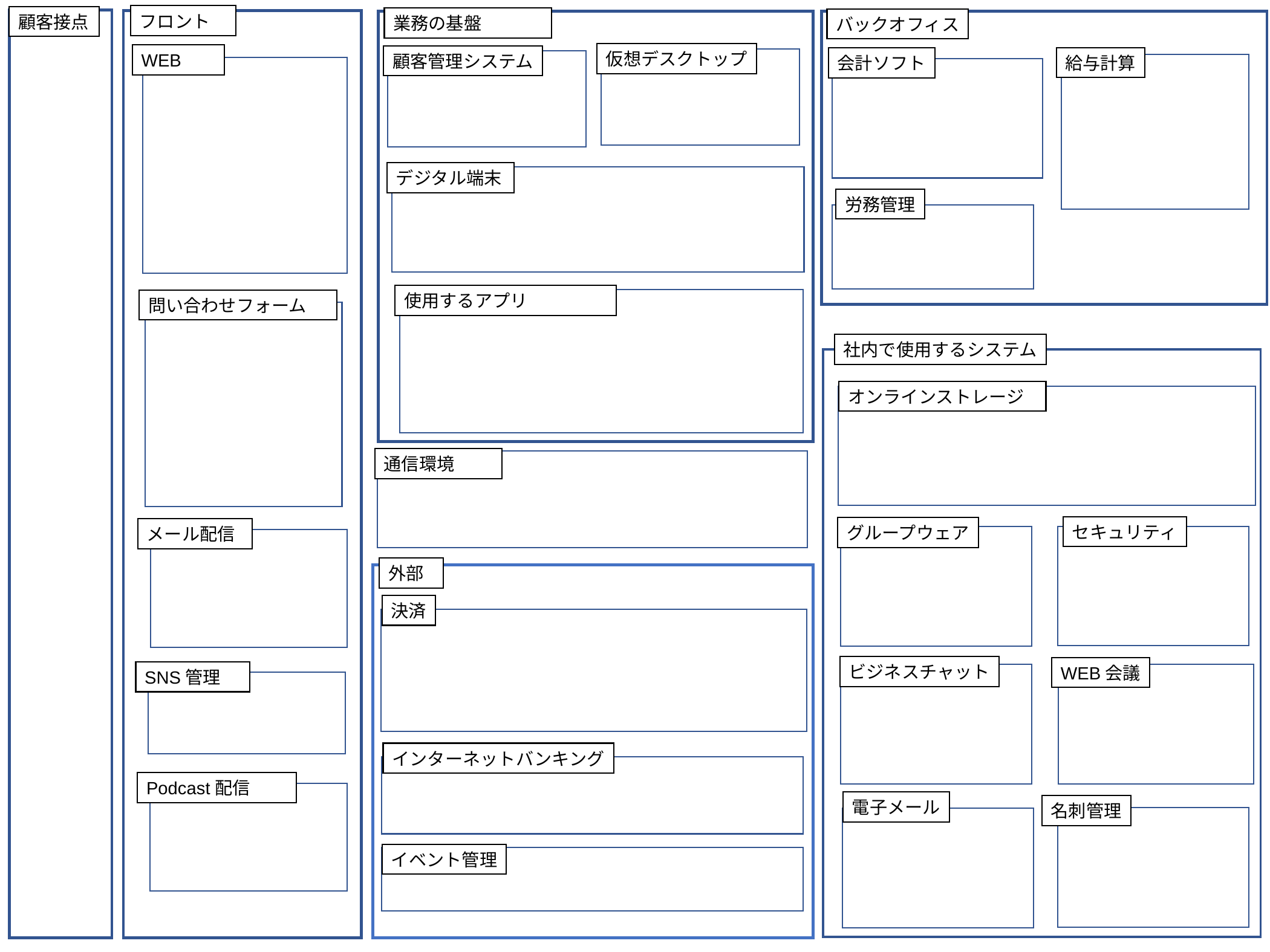

フロント
顧客接点
業務の基盤
バックオフィス

仮想デスクトップ
WEB
顧客管理システム
給与計算
会計ソフト

デジタル端末

労務管理

使用するアプリ

問い合わせフォーム

社内で使用するシステム

オンラインストレージ

通信環境

セキュリティ
グループウェア
メール配信

外部

決済

ビジネスチャット
WEB会議
SNS管理

インターネットバンキング

Podcast配信

電子メール
名刺管理

イベント管理